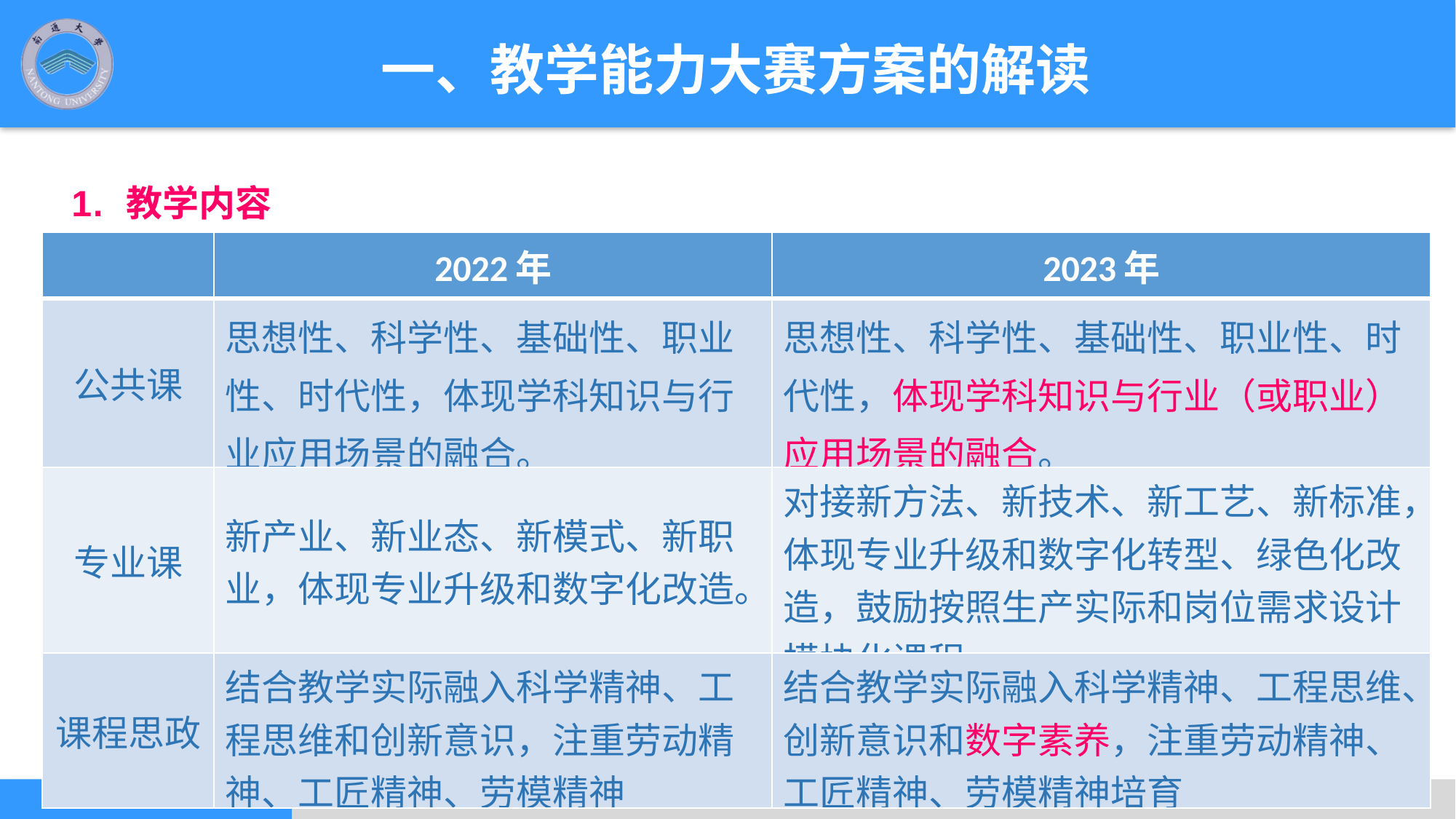

一、教学能力大赛方案的解读

教学内容
|  | 2022年 | 2023年 |
| --- | --- | --- |
| 公共课 | 思想性、科学性、基础性、职业性、时代性，体现学科知识与行业应用场景的融合。 | 思想性、科学性、基础性、职业性、时代性，体现学科知识与行业（或职业）应用场景的融合。 |
| 专业课 | 新产业、新业态、新模式、新职业，体现专业升级和数字化改造。 | 对接新方法、新技术、新工艺、新标准，体现专业升级和数字化转型、绿色化改造，鼓励按照生产实际和岗位需求设计模块化课程。 |
| 课程思政 | 结合教学实际融入科学精神、工程思维和创新意识，注重劳动精神、工匠精神、劳模精神 | 结合教学实际融入科学精神、工程思维、创新意识和数字素养，注重劳动精神、工匠精神、劳模精神培育 |